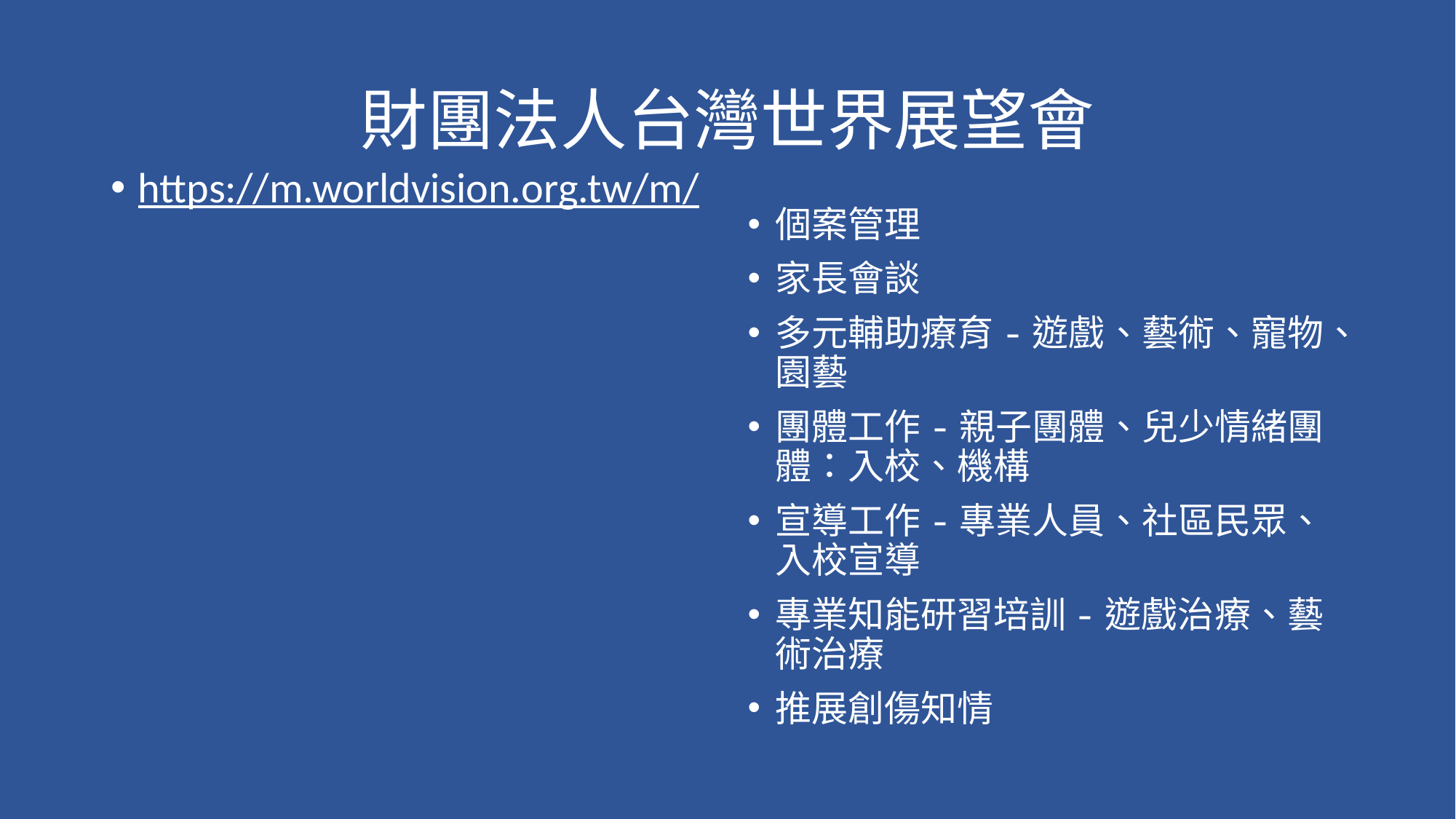

# 財團法人台灣世界展望會
https://m.worldvision.org.tw/m/

個案管理
家長會談
多元輔助療育-遊戲、藝術、寵物、園藝
團體工作-親子團體、兒少情緒團體：入校、機構
宣導工作-專業人員、社區民眾、入校宣導
專業知能研習培訓-遊戲治療、藝術治療
推展創傷知情